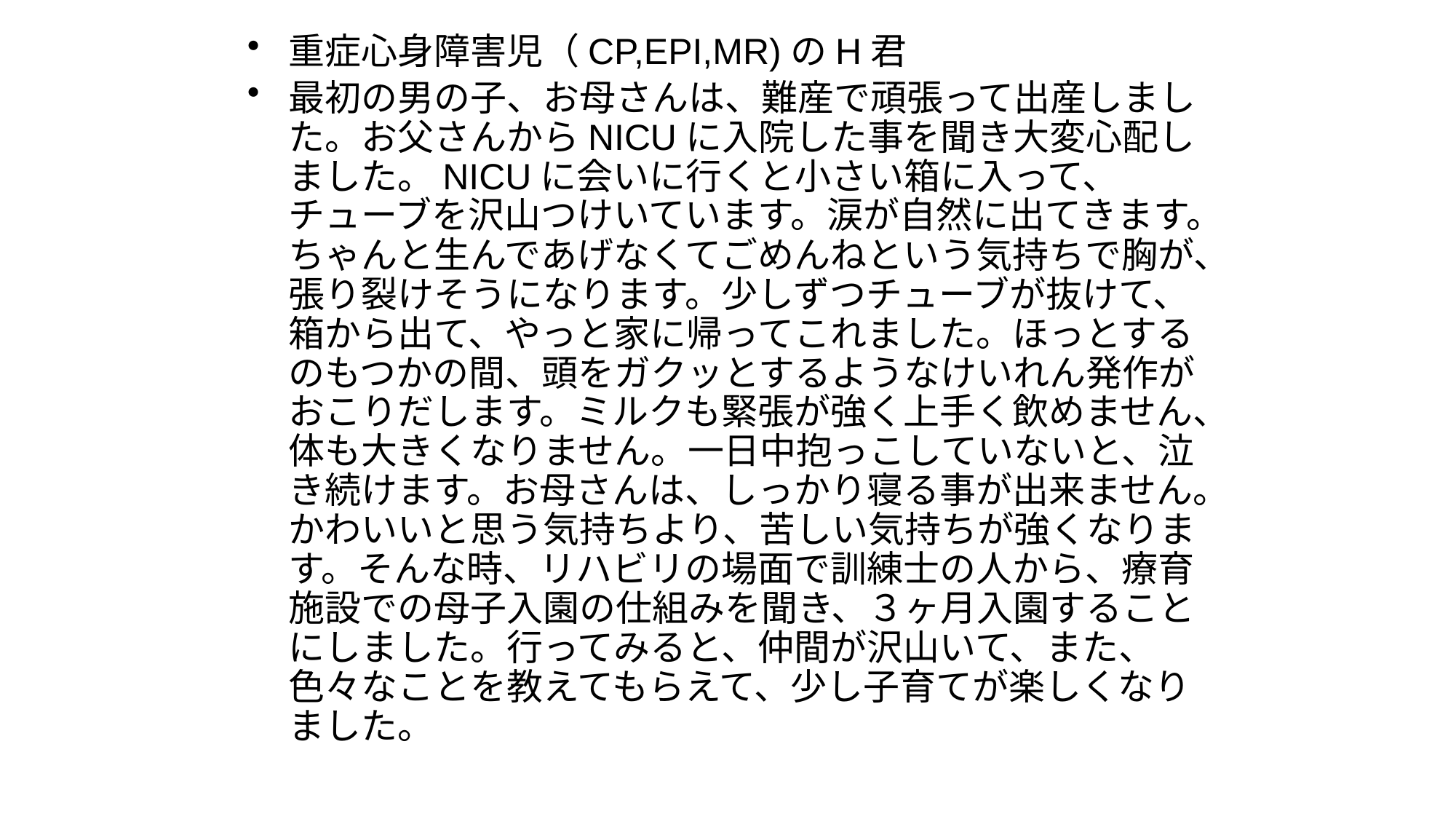

重症心身障害児（CP,EPI,MR)のH君
最初の男の子、お母さんは、難産で頑張って出産しました。お父さんからNICUに入院した事を聞き大変心配しました。NICUに会いに行くと小さい箱に入って、チューブを沢山つけいています。涙が自然に出てきます。ちゃんと生んであげなくてごめんねという気持ちで胸が、張り裂けそうになります。少しずつチューブが抜けて、箱から出て、やっと家に帰ってこれました。ほっとするのもつかの間、頭をガクッとするようなけいれん発作がおこりだします。ミルクも緊張が強く上手く飲めません、体も大きくなりません。一日中抱っこしていないと、泣き続けます。お母さんは、しっかり寝る事が出来ません。かわいいと思う気持ちより、苦しい気持ちが強くなります。そんな時、リハビリの場面で訓練士の人から、療育施設での母子入園の仕組みを聞き、３ヶ月入園することにしました。行ってみると、仲間が沢山いて、また、色々なことを教えてもらえて、少し子育てが楽しくなりました。
#